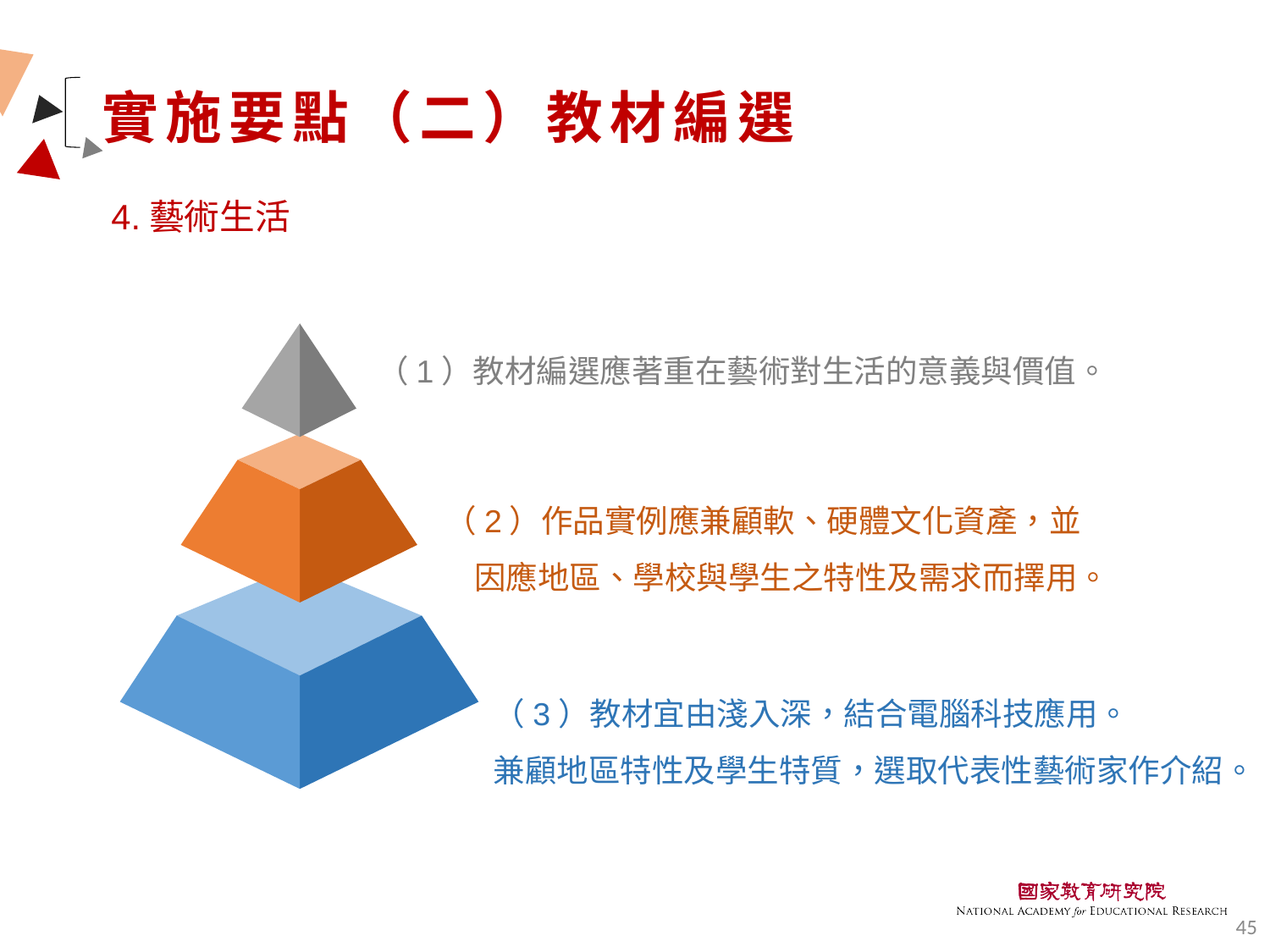

# 實施要點（二）教材編選
4.藝術生活

（1）教材編選應著重在藝術對生活的意義與價值。

（2）作品實例應兼顧軟、硬體文化資產，並
   因應地區、學校與學生之特性及需求而擇用。

（3）教材宜由淺入深，結合電腦科技應用。
兼顧地區特性及學生特質，選取代表性藝術家作介紹。

45